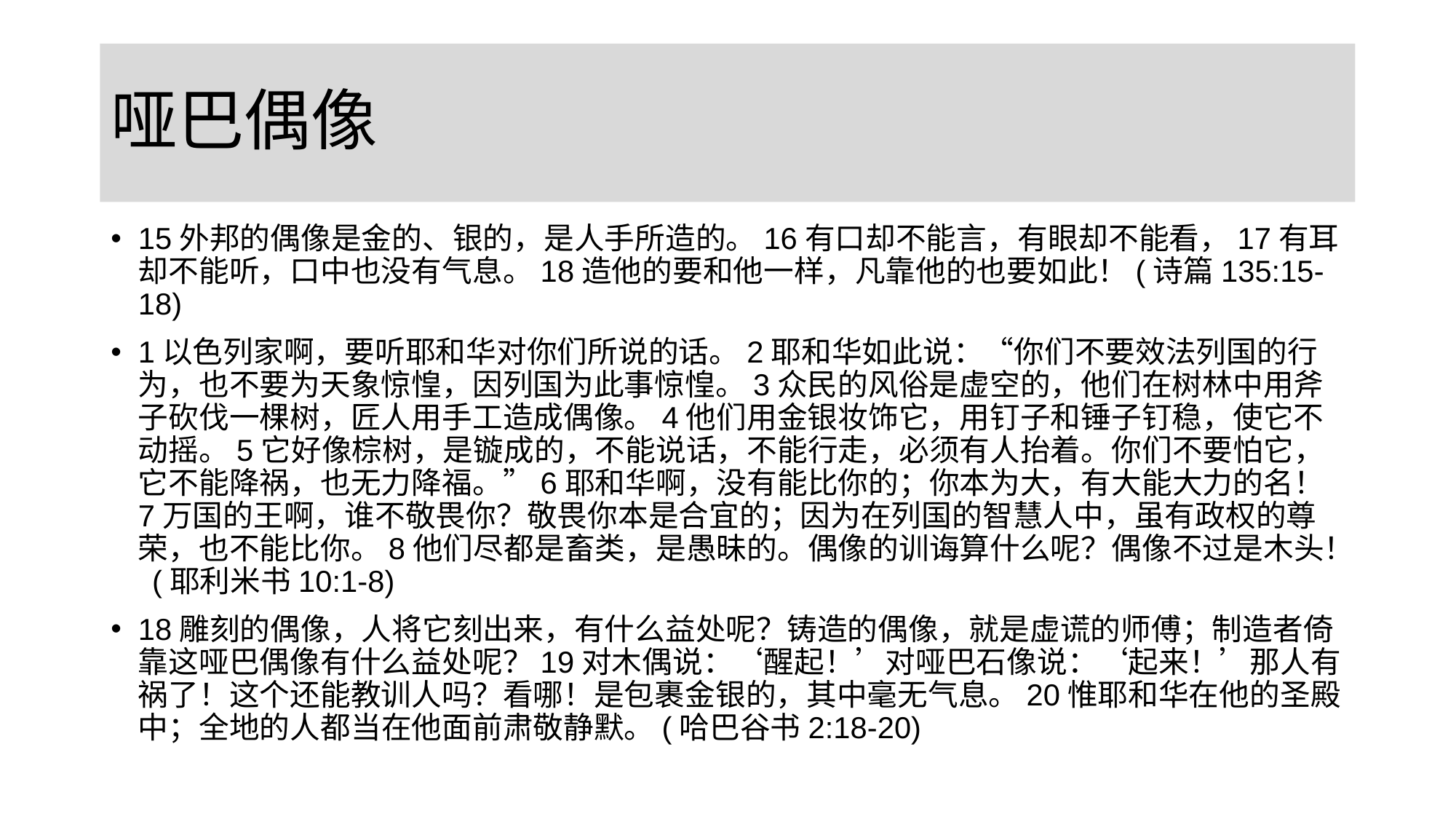

# 哑巴偶像
15外邦的偶像是金的、银的，是人手所造的。16有口却不能言，有眼却不能看，17有耳却不能听，口中也没有气息。18造他的要和他一样，凡靠他的也要如此！(诗篇135:15-18)
1以色列家啊，要听耶和华对你们所说的话。2耶和华如此说：“你们不要效法列国的行为，也不要为天象惊惶，因列国为此事惊惶。3众民的风俗是虚空的，他们在树林中用斧子砍伐一棵树，匠人用手工造成偶像。4他们用金银妆饰它，用钉子和锤子钉稳，使它不动摇。5它好像棕树，是镟成的，不能说话，不能行走，必须有人抬着。你们不要怕它，它不能降祸，也无力降福。”6耶和华啊，没有能比你的；你本为大，有大能大力的名！7万国的王啊，谁不敬畏你？敬畏你本是合宜的；因为在列国的智慧人中，虽有政权的尊荣，也不能比你。8他们尽都是畜类，是愚昧的。偶像的训诲算什么呢？偶像不过是木头！ (耶利米书10:1-8)
18雕刻的偶像，人将它刻出来，有什么益处呢？铸造的偶像，就是虚谎的师傅；制造者倚靠这哑巴偶像有什么益处呢？19对木偶说：‘醒起！’对哑巴石像说：‘起来！’那人有祸了！这个还能教训人吗？看哪！是包裹金银的，其中毫无气息。20惟耶和华在他的圣殿中；全地的人都当在他面前肃敬静默。(哈巴谷书2:18-20)